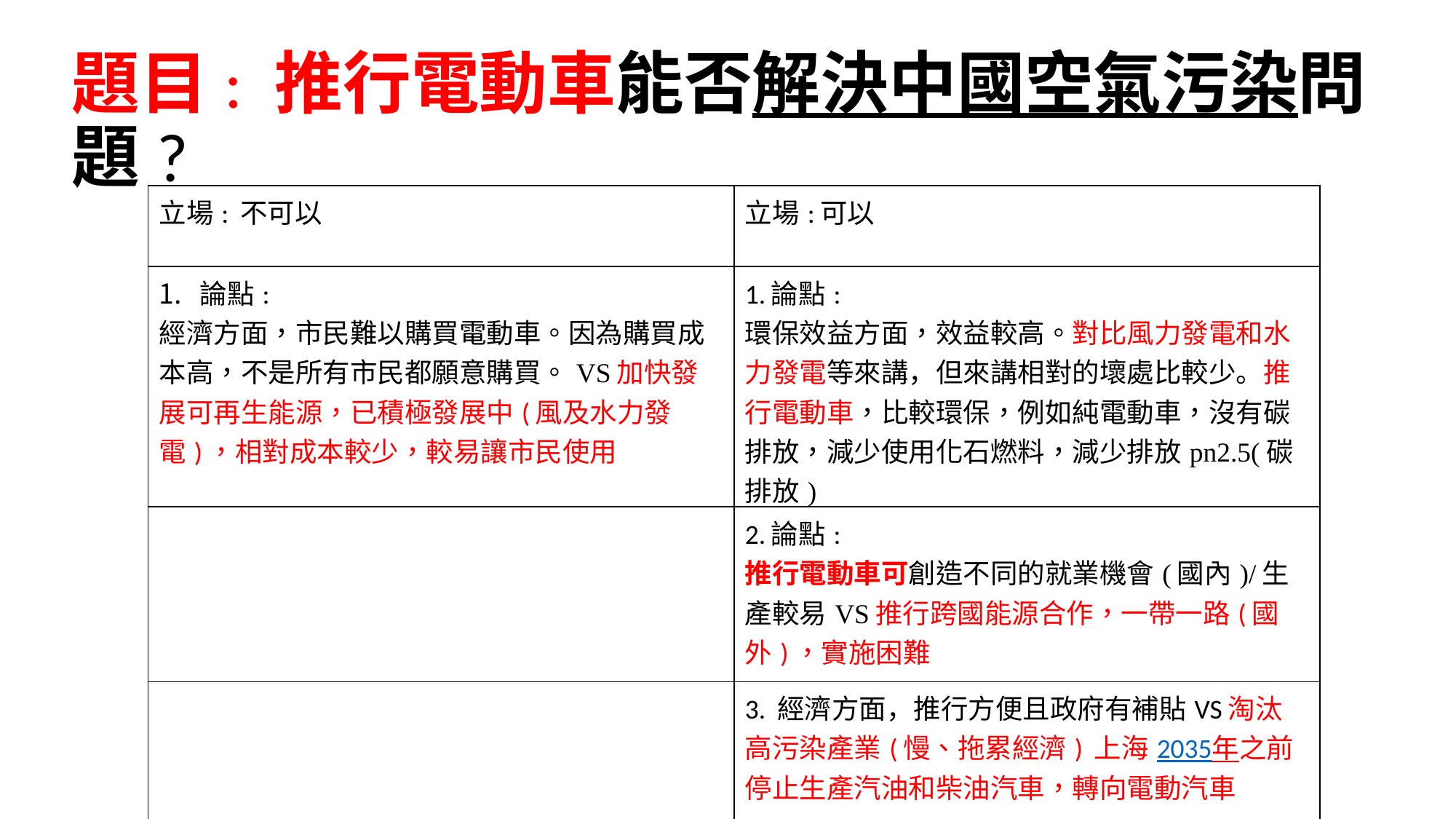

# 題目: 推行電動車能否解決中國空氣污染問題?
| 立場: 不可以 | 立場:可以 |
| --- | --- |
| 論點: 經濟方面，市民難以購買電動車。因為購買成本高，不是所有市民都願意購買。VS加快發展可再生能源，已積極發展中(風及水力發電)，相對成本較少，較易讓市民使用 | 1.論點: 環保效益方面，效益較高。對比風力發電和水力發電等來講，但來講相對的壞處比較少。推行電動車，比較環保，例如純電動車，沒有碳排放，減少使用化石燃料，減少排放pn2.5(碳排放) |
|  | 2.論點: 推行電動車可創造不同的就業機會(國內)/生產較易VS推行跨國能源合作，一帶一路(國外)，實施困難 |
|  | 3. 經濟方面，推行方便且政府有補貼VS淘汰高污染產業(慢、拖累經濟) 上海2035年之前停止生產汽油和柴油汽車，轉向電動汽車 |